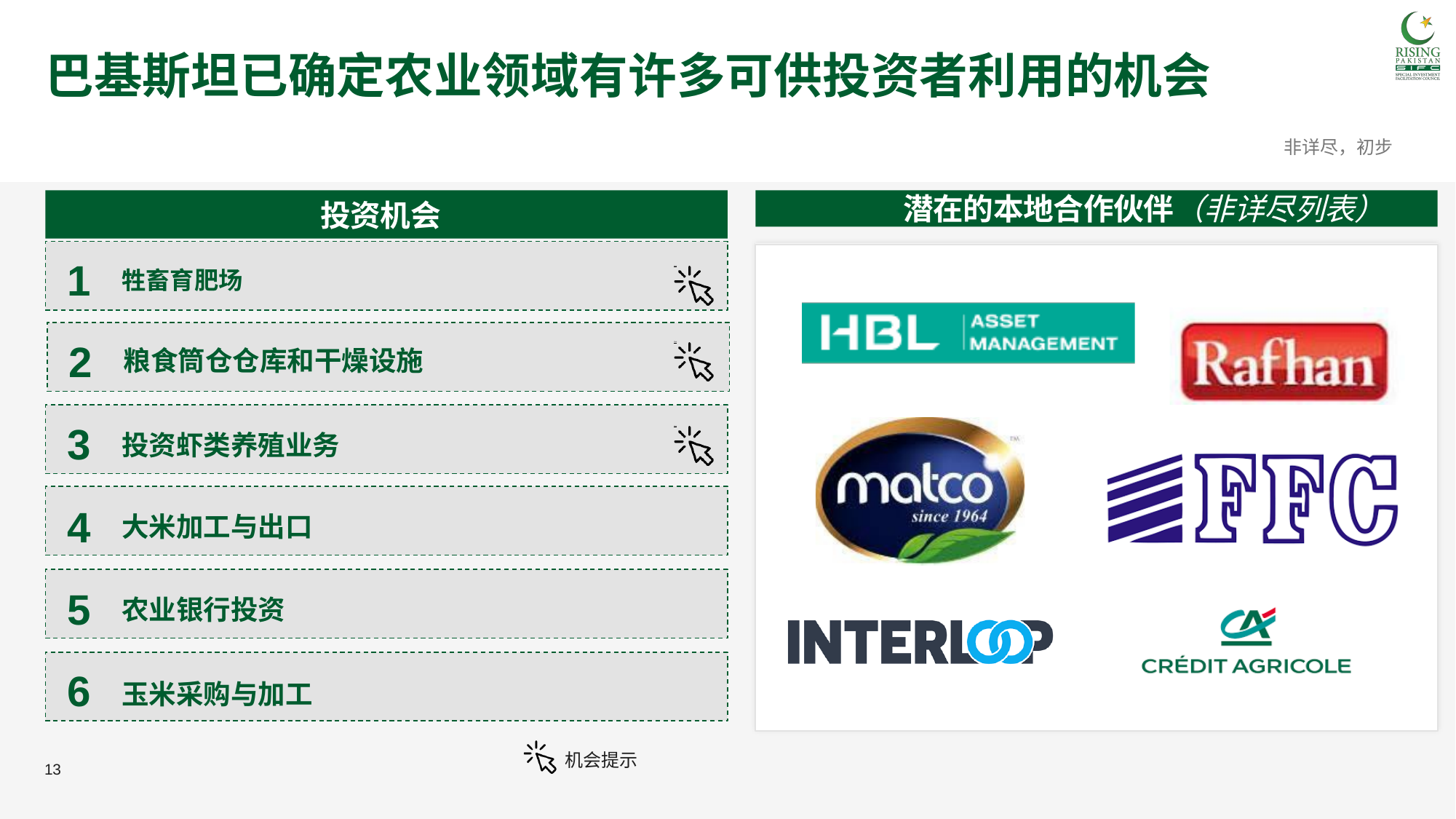

# 巴基斯坦已确定农业领域有许多可供投资者利用的机会
非详尽，初步
13

潜在的本地合作伙伴（非详尽列表）
投资机会

1
Click
牲畜育肥场

2
Click

粮食筒仓仓库和干燥设施

3

Click

投资虾类养殖业务

4
大米加工与出口

5
农业银行投资

6
玉米采购与加工

机会提示
13